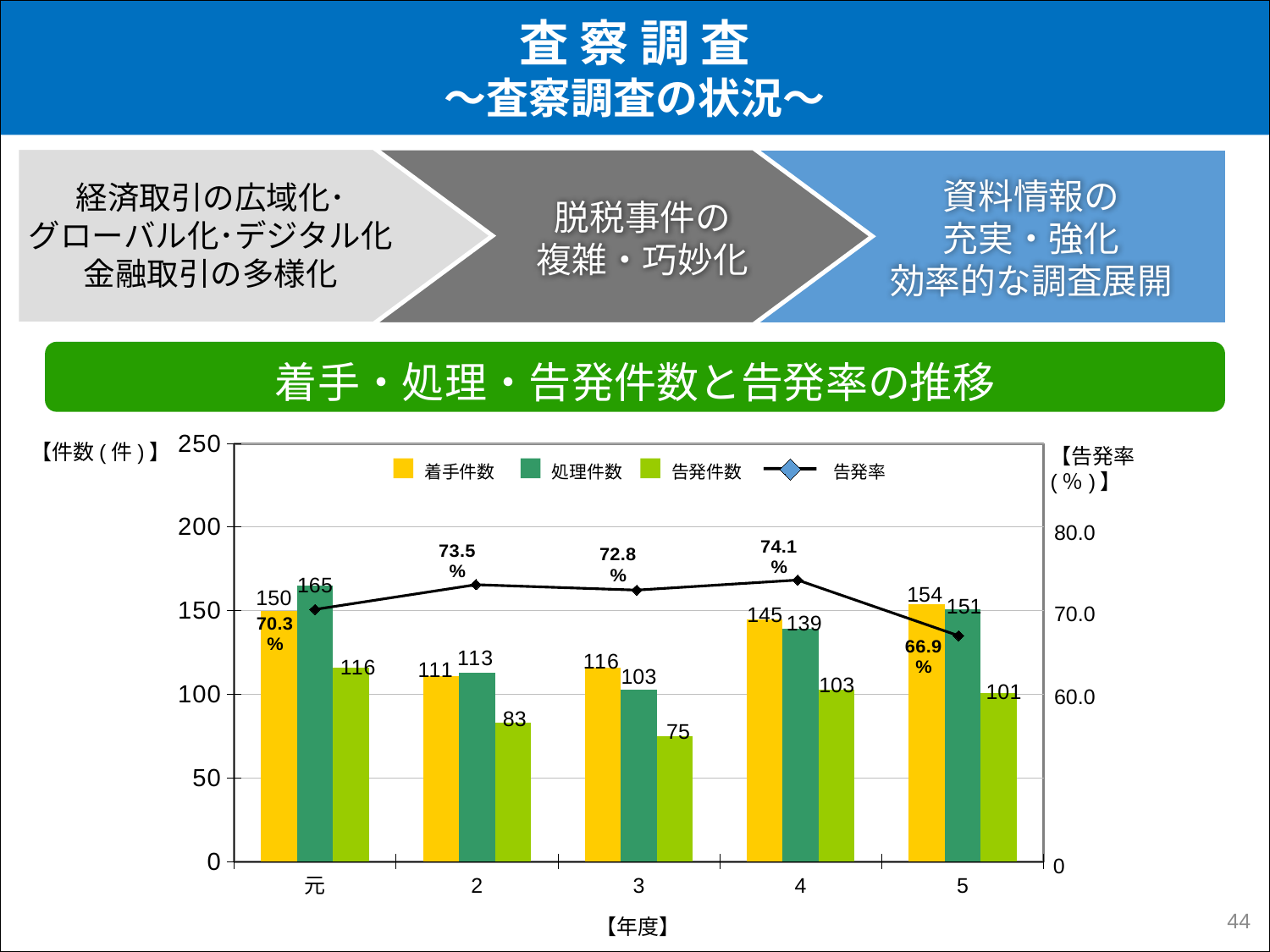

# 査 察 調 査 ～査察調査の状況～

資料情報の
充実・強化
効率的な調査展開
経済取引の広域化･
グローバル化･デジタル化
金融取引の多様化
脱税事件の
複雑・巧妙化

着手・処理・告発件数と告発率の推移

### Chart

| Category | 着手件数 | 処理件数 | 告発件数 |
|---|---|---|---|
| 元 | 150.0 | 165.0 | 116.0 |
| 2 | 111.0 | 113.0 | 83.0 |
| 3 | 116.0 | 103.0 | 75.0 |
| 4 | 145.0 | 139.0 | 103.0 |
| 5 | 154.0 | 151.0 | 101.0 |
【件数(件)】
【告発率(％)】
着手件数
処理件数
告発件数
告発率

80.0

### Chart

| Category | 告発率 |
|---|---|
70.0
60.0
   0
44
【年度】